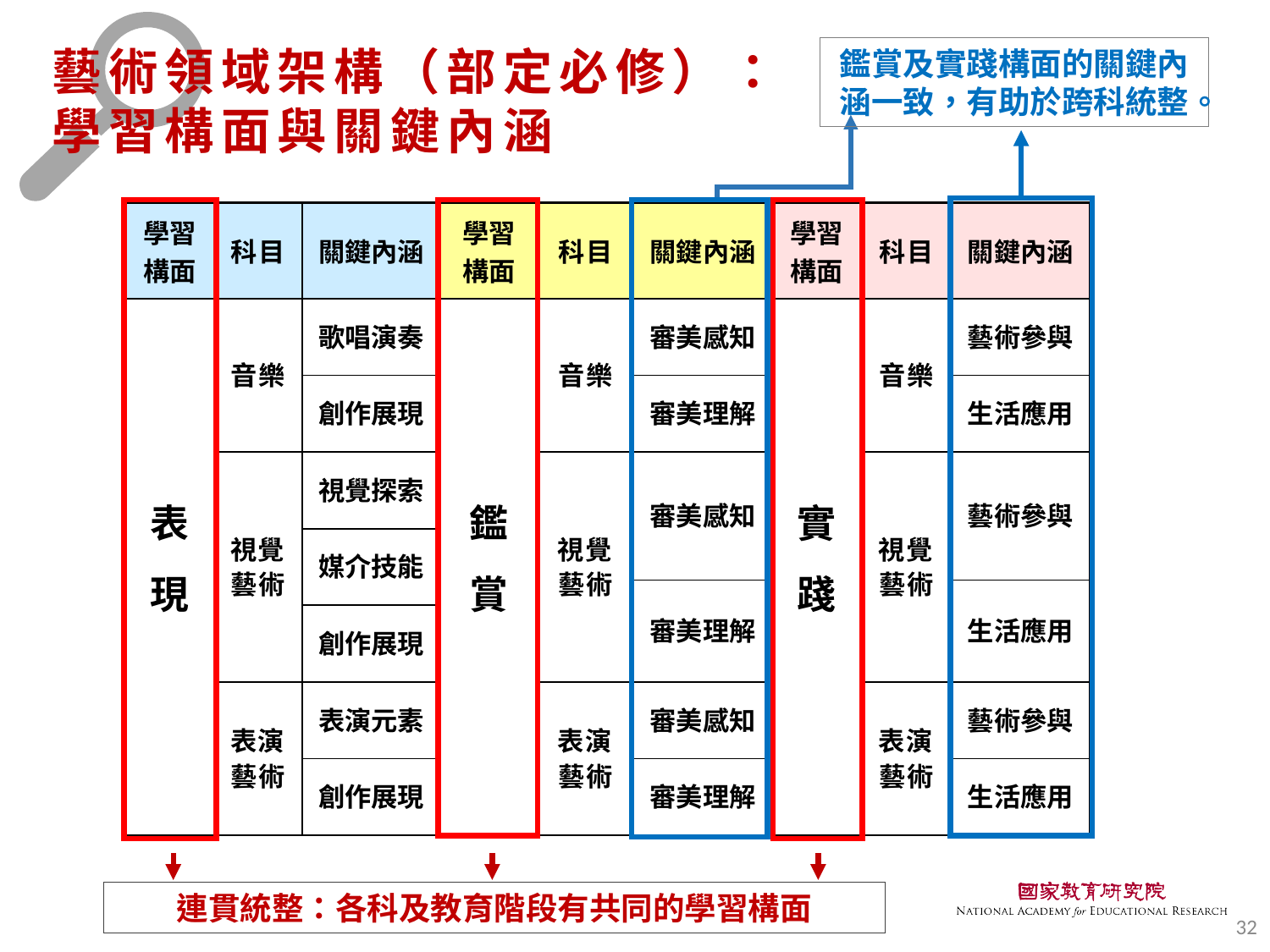

# 藝術領域架構（部定必修）： 學習構面與關鍵內涵
鑑賞及實踐構面的關鍵內涵一致，有助於跨科統整。

| 學習 構面 | 科目 | 關鍵內涵 | 學習 構面 | 科目 | 關鍵內涵 | 學習 構面 | 科目 | 關鍵內涵 |
| --- | --- | --- | --- | --- | --- | --- | --- | --- |
| 表 現 | 音樂 | 歌唱演奏 | 鑑 賞 | 音樂 | 審美感知 | 實 踐 | 音樂 | 藝術參與 |
|  |  | 創作展現 |  |  | 審美理解 |  |  | 生活應用 |
|  | 視覺藝術 | 視覺探索 |  | 視覺藝術 | 審美感知 |  | 視覺藝術 | 藝術參與 |
|  |  | 媒介技能 |  |  |  |  |  |  |
|  |  |  |  |  | 審美理解 |  |  | 生活應用 |
|  |  | 創作展現 |  |  |  |  |  |  |
|  | 表演藝術 | 表演元素 |  | 表演藝術 | 審美感知 |  | 表演藝術 | 藝術參與 |
|  |  | 創作展現 |  |  | 審美理解 |  |  | 生活應用 |

連貫統整：各科及教育階段有共同的學習構面
32